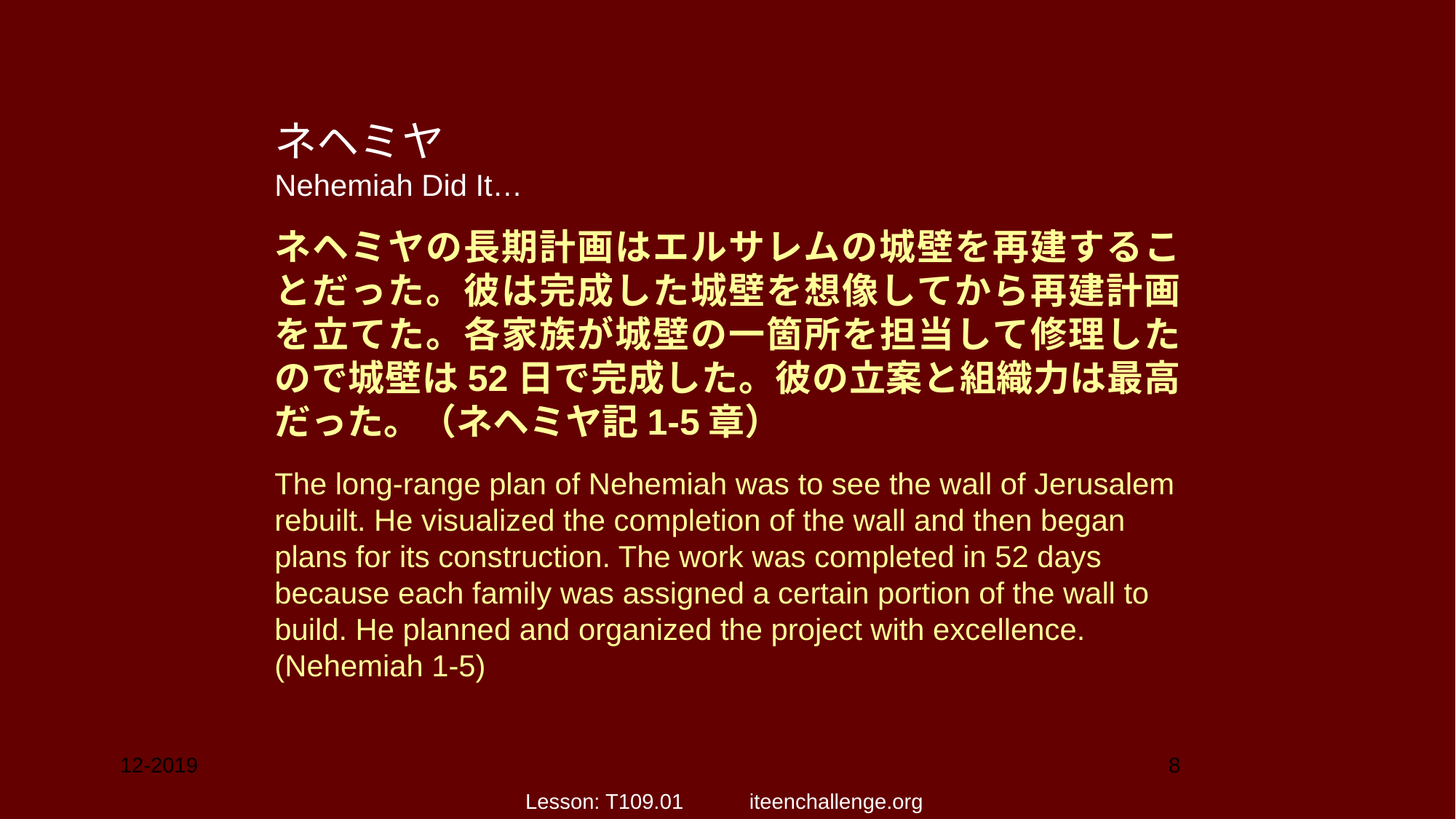

ネヘミヤ
Nehemiah Did It…

ネヘミヤの長期計画はエルサレムの城壁を再建することだった。彼は完成した城壁を想像してから再建計画を立てた。各家族が城壁の一箇所を担当して修理したので城壁は52日で完成した。彼の立案と組織力は最高だった。（ネヘミヤ記1-5章）

The long-range plan of Nehemiah was to see the wall of Jerusalem rebuilt. He visualized the completion of the wall and then began plans for its construction. The work was completed in 52 days because each family was assigned a certain portion of the wall to build. He planned and organized the project with excellence. (Nehemiah 1-5)
12-2019
8
Lesson: T109.01           iteenchallenge.org